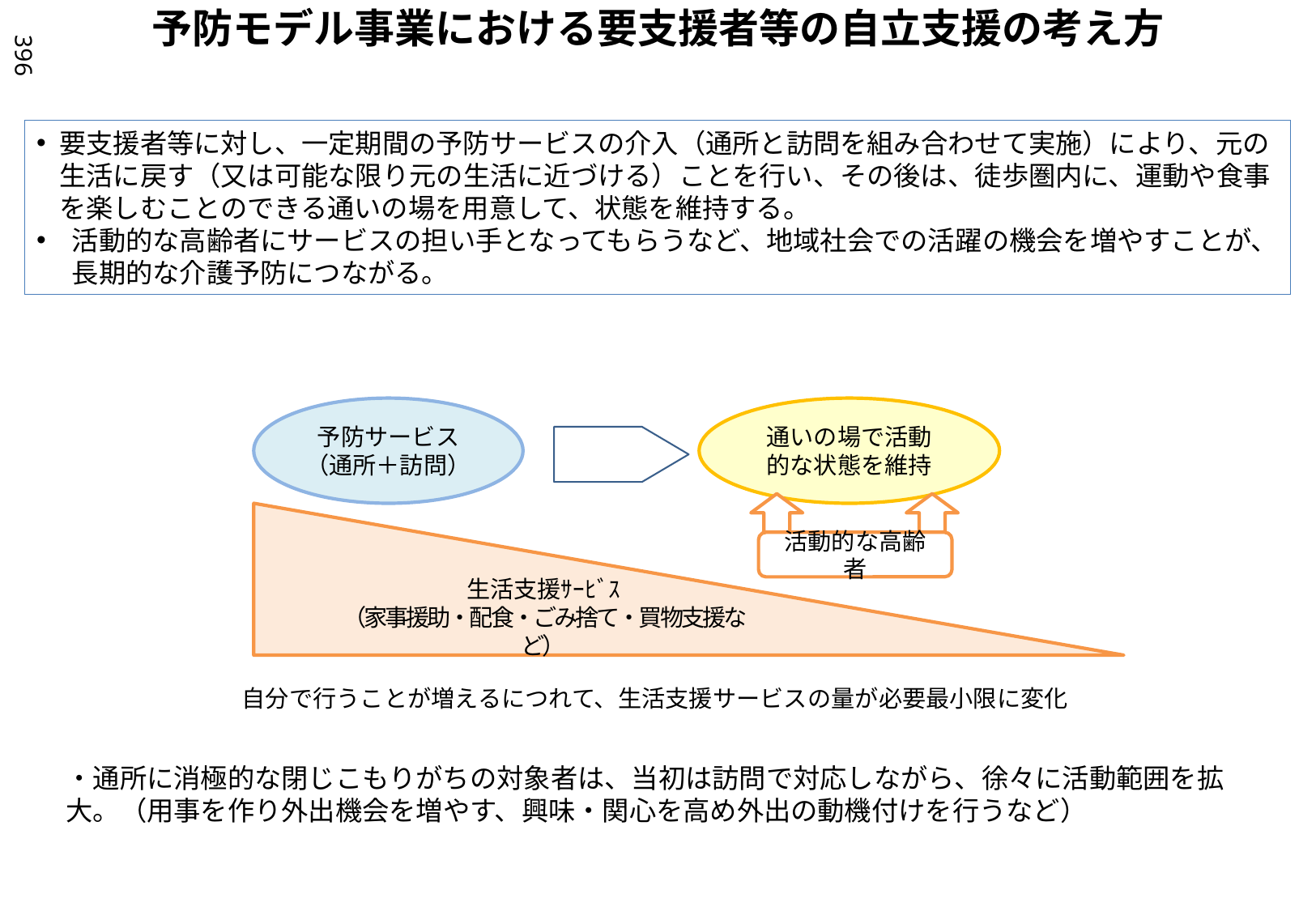

予防モデル事業における要支援者等の自立支援の考え方
396
要支援者等に対し、一定期間の予防サービスの介入（通所と訪問を組み合わせて実施）により、元の生活に戻す（又は可能な限り元の生活に近づける）ことを行い、その後は、徒歩圏内に、運動や食事を楽しむことのできる通いの場を用意して、状態を維持する。
活動的な高齢者にサービスの担い手となってもらうなど、地域社会での活躍の機会を増やすことが、長期的な介護予防につながる。
予防サービス
（通所＋訪問）
通いの場で活動的な状態を維持

生活支援ｻｰﾋﾞｽ
（家事援助・配食・ごみ捨て・買物支援など）
自分で行うことが増えるにつれて、生活支援サービスの量が必要最小限に変化

活動的な高齢者
・通所に消極的な閉じこもりがちの対象者は、当初は訪問で対応しながら、徐々に活動範囲を拡大。（用事を作り外出機会を増やす、興味・関心を高め外出の動機付けを行うなど）